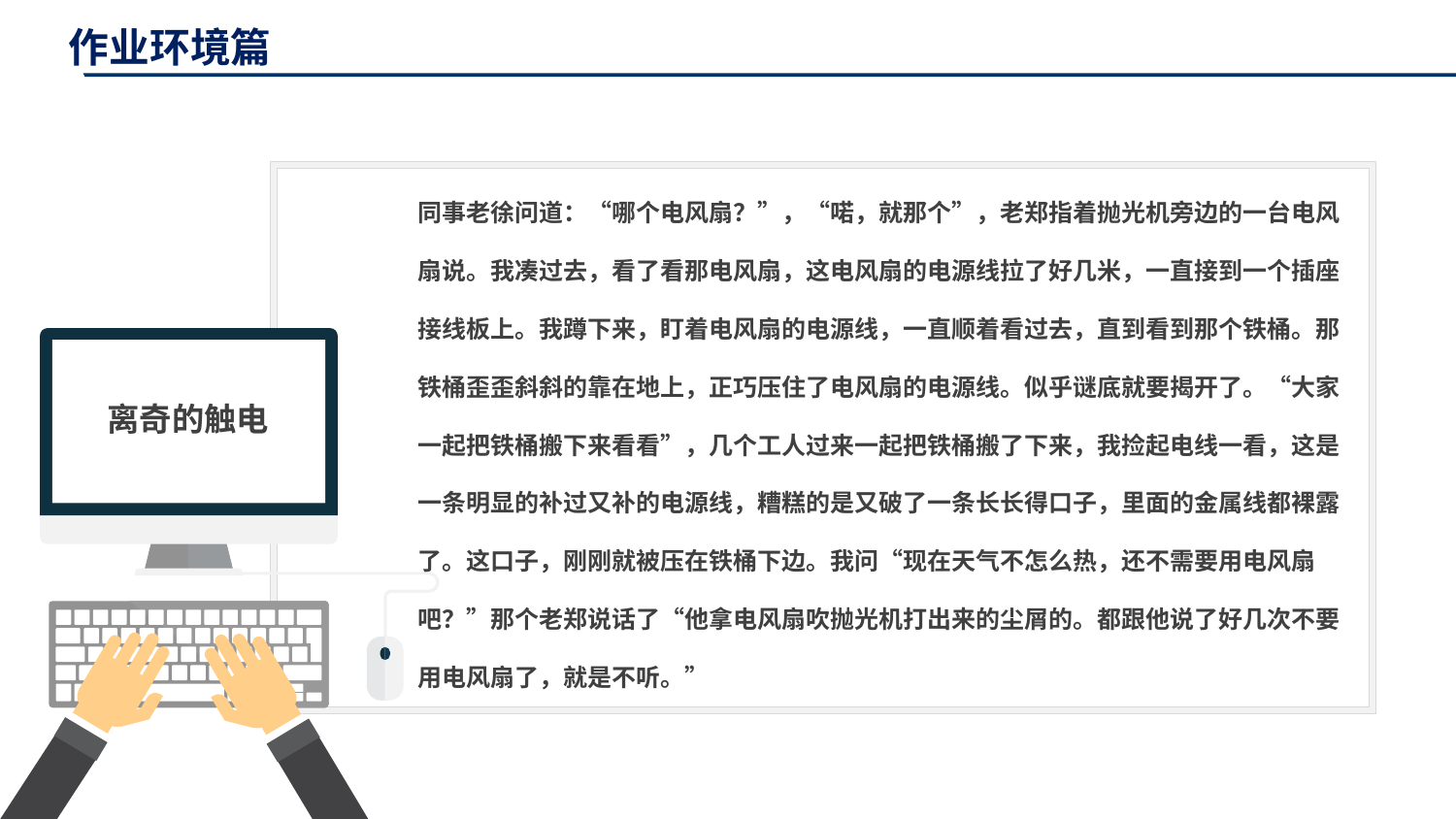

作业环境篇

同事老徐问道：“哪个电风扇？”，“喏，就那个”，老郑指着抛光机旁边的一台电风扇说。我凑过去，看了看那电风扇，这电风扇的电源线拉了好几米，一直接到一个插座接线板上。我蹲下来，盯着电风扇的电源线，一直顺着看过去，直到看到那个铁桶。那铁桶歪歪斜斜的靠在地上，正巧压住了电风扇的电源线。似乎谜底就要揭开了。“大家一起把铁桶搬下来看看”，几个工人过来一起把铁桶搬了下来，我捡起电线一看，这是一条明显的补过又补的电源线，糟糕的是又破了一条长长得口子，里面的金属线都裸露了。这口子，刚刚就被压在铁桶下边。我问“现在天气不怎么热，还不需要用电风扇吧？”那个老郑说话了“他拿电风扇吹抛光机打出来的尘屑的。都跟他说了好几次不要用电风扇了，就是不听。”

离奇的触电